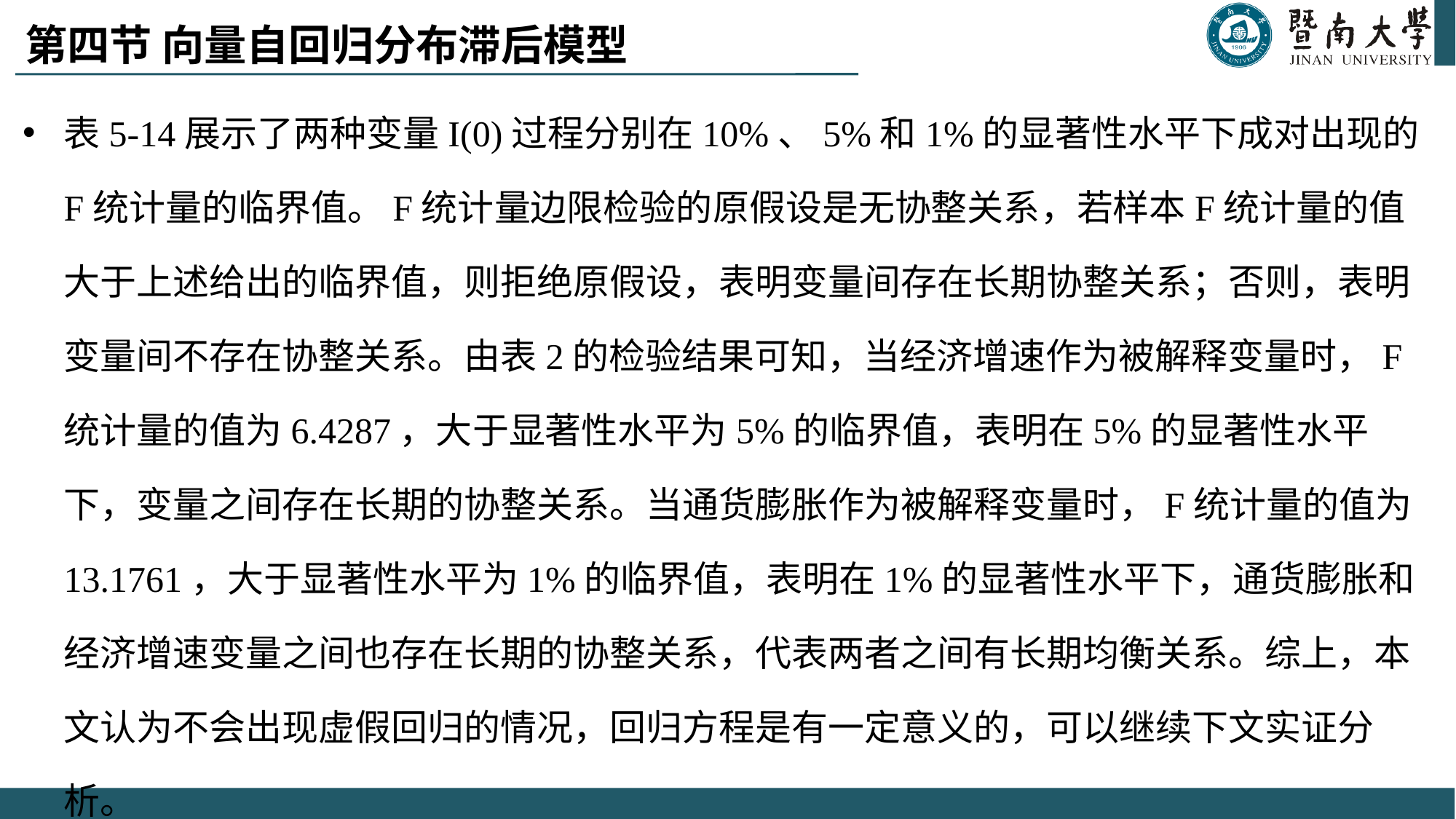

# 第四节 向量自回归分布滞后模型
表5-14展示了两种变量I(0)过程分别在10%、5%和1%的显著性水平下成对出现的F统计量的临界值。F统计量边限检验的原假设是无协整关系，若样本F统计量的值大于上述给出的临界值，则拒绝原假设，表明变量间存在长期协整关系；否则，表明变量间不存在协整关系。由表2的检验结果可知，当经济增速作为被解释变量时，F 统计量的值为6.4287，大于显著性水平为5%的临界值，表明在5%的显著性水平下，变量之间存在长期的协整关系。当通货膨胀作为被解释变量时，F统计量的值为13.1761，大于显著性水平为1%的临界值，表明在1%的显著性水平下，通货膨胀和经济增速变量之间也存在长期的协整关系，代表两者之间有长期均衡关系。综上，本文认为不会出现虚假回归的情况，回归方程是有一定意义的，可以继续下文实证分析。